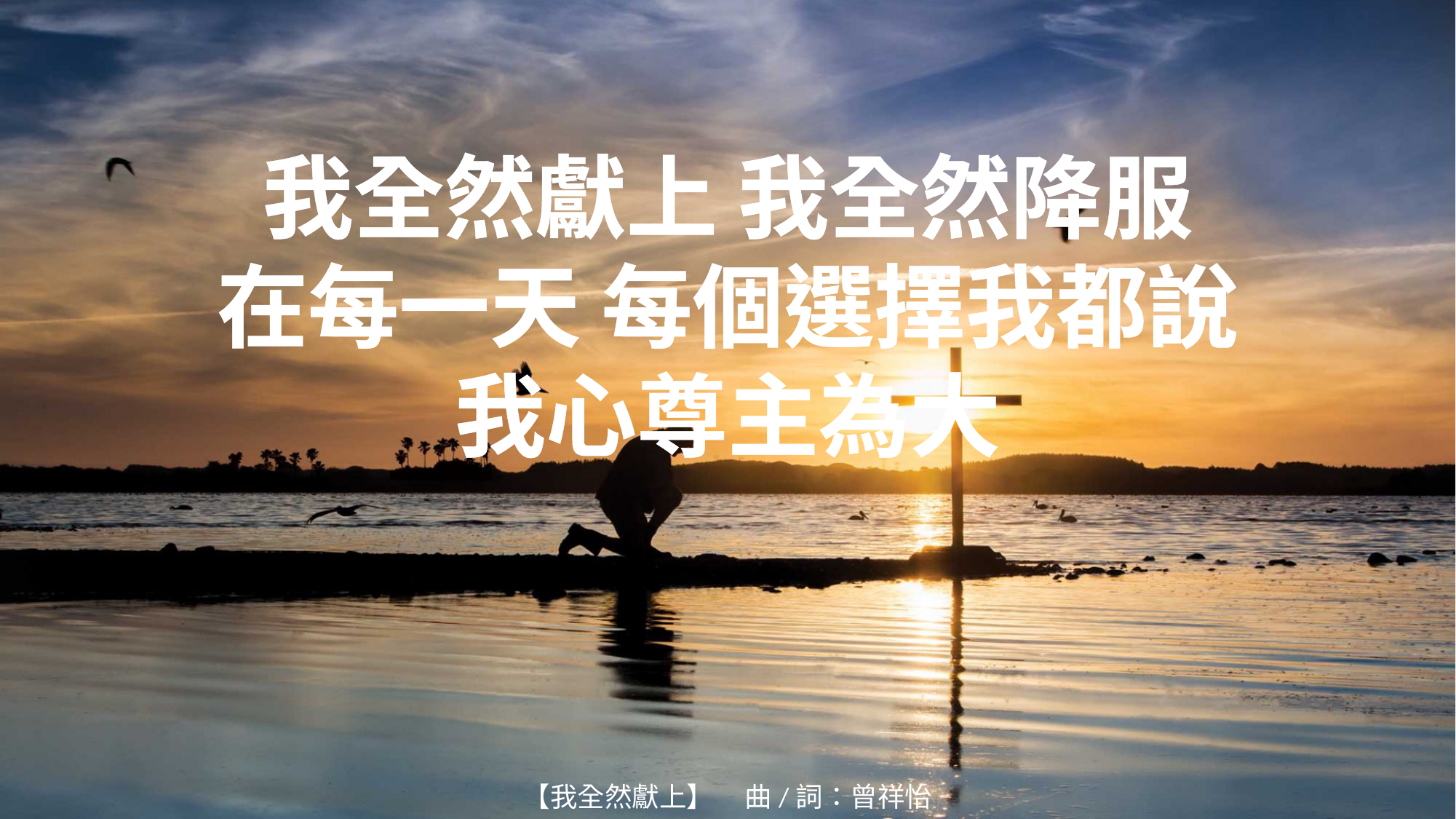

我全然獻上 我全然降服
在每一天 每個選擇我都說
我心尊主為大
【我全然獻上】     曲/詞：曾祥怡